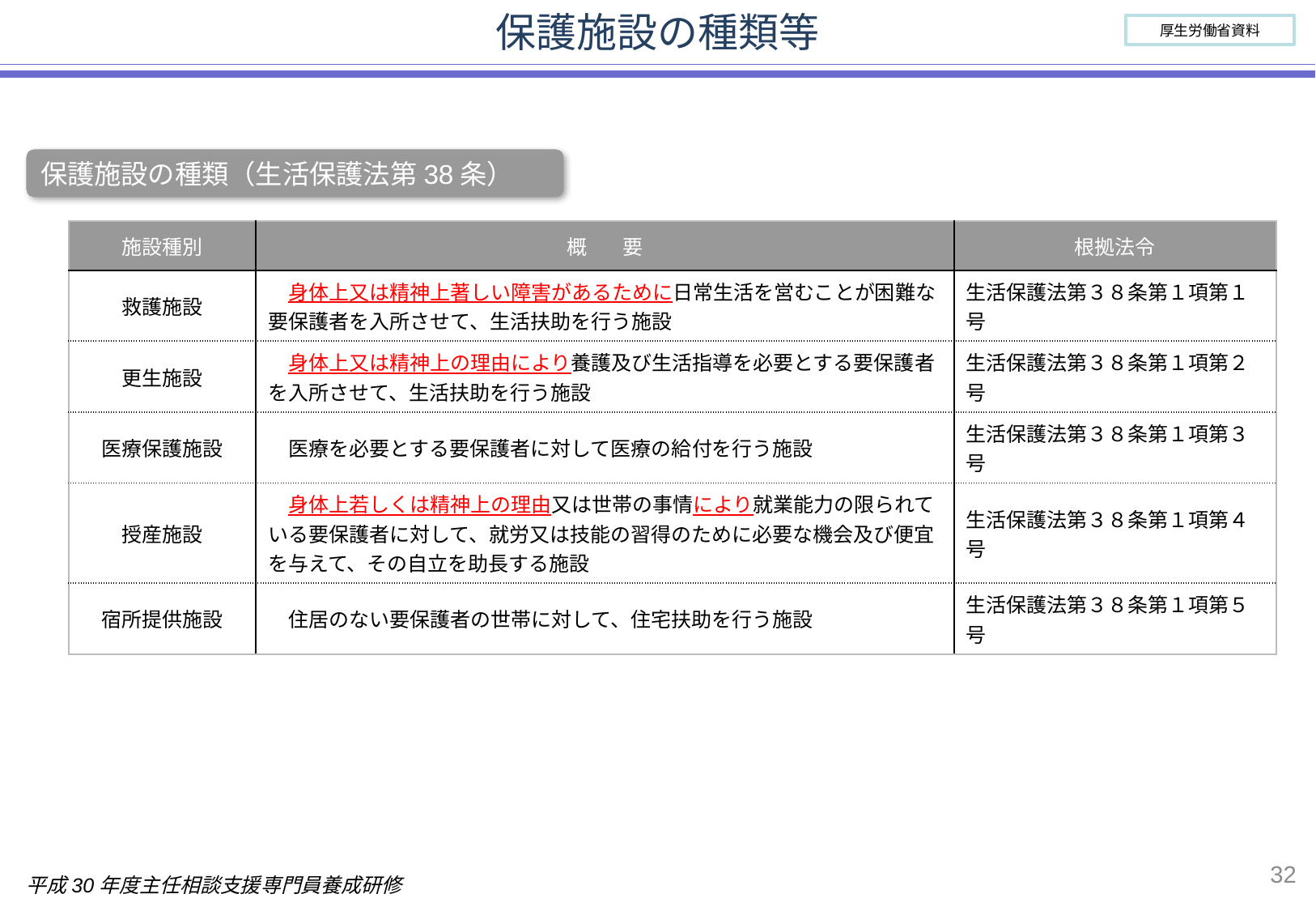

保護施設の種類等
厚生労働省資料
保護施設の種類（生活保護法第38条）
| 施設種別 | 概 要 | 根拠法令 |
| --- | --- | --- |
| 救護施設 | 身体上又は精神上著しい障害があるために日常生活を営むことが困難な要保護者を入所させて、生活扶助を行う施設 | 生活保護法第３８条第１項第１号 |
| 更生施設 | 身体上又は精神上の理由により養護及び生活指導を必要とする要保護者を入所させて、生活扶助を行う施設 | 生活保護法第３８条第１項第２号 |
| 医療保護施設 | 医療を必要とする要保護者に対して医療の給付を行う施設 | 生活保護法第３８条第１項第３号 |
| 授産施設 | 身体上若しくは精神上の理由又は世帯の事情により就業能力の限られている要保護者に対して、就労又は技能の習得のために必要な機会及び便宜を与えて、その自立を助長する施設 | 生活保護法第３８条第１項第４号 |
| 宿所提供施設 | 住居のない要保護者の世帯に対して、住宅扶助を行う施設 | 生活保護法第３８条第１項第５号 |
32
平成30年度主任相談支援専門員養成研修